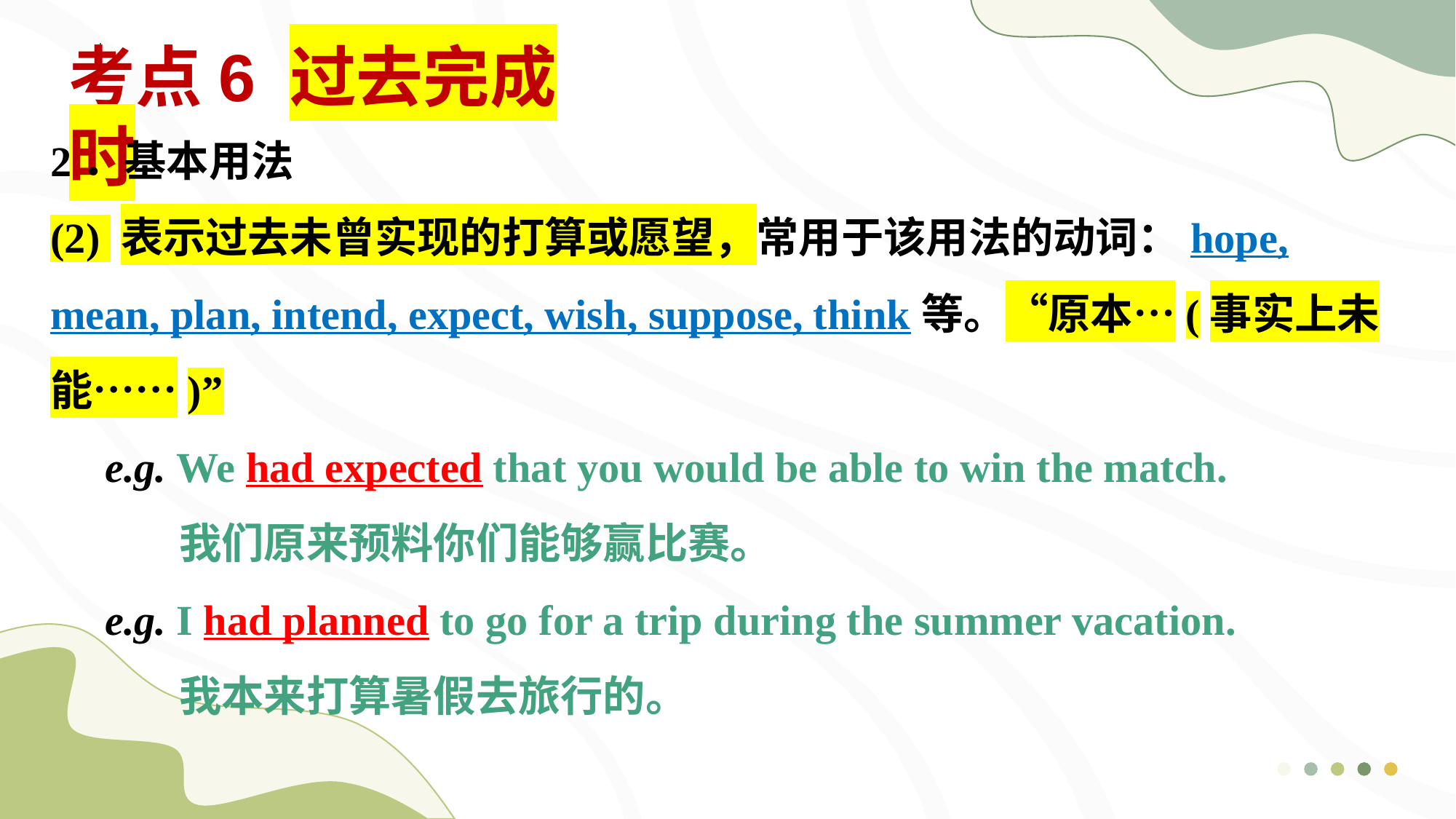

考点6 过去完成时

2．基本用法
(2) 表示过去未曾实现的打算或愿望，常用于该用法的动词：hope, mean, plan, intend, expect, wish, suppose, think等。“原本…(事实上未能……)”
e.g. We had expected that you would be able to win the match.
 我们原来预料你们能够赢比赛。
e.g. I had planned to go for a trip during the summer vacation.
 我本来打算暑假去旅行的。